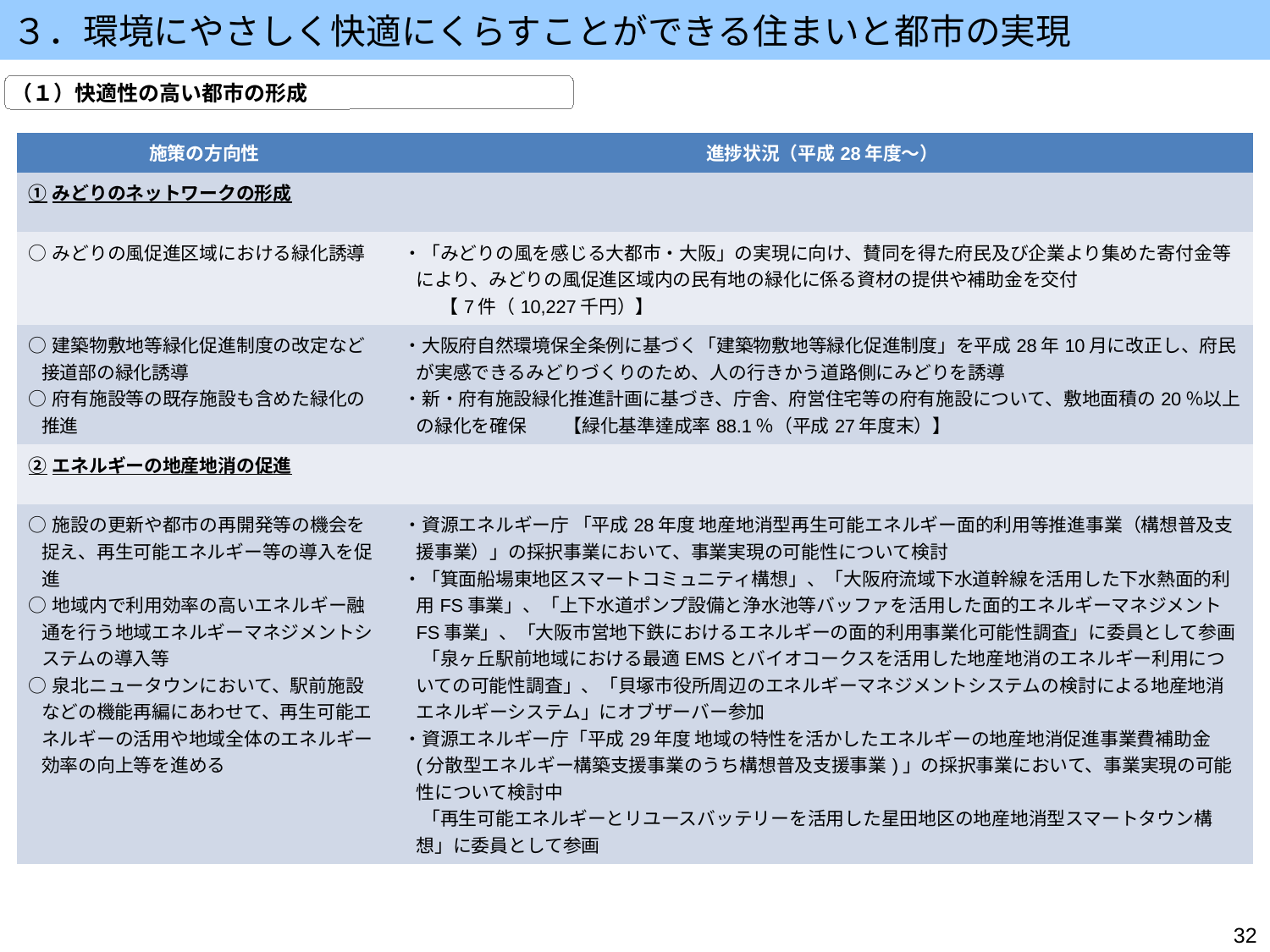

３．環境にやさしく快適にくらすことができる住まいと都市の実現
（１）快適性の高い都市の形成
| 施策の方向性 | 進捗状況（平成28年度～） |
| --- | --- |
| ①みどりのネットワークの形成 |  |
| ○みどりの風促進区域における緑化誘導 | ・「みどりの風を感じる大都市・大阪」の実現に向け、賛同を得た府民及び企業より集めた寄付金等により、みどりの風促進区域内の民有地の緑化に係る資材の提供や補助金を交付 　　【7件（10,227千円）】 |
| ○建築物敷地等緑化促進制度の改定など接道部の緑化誘導 ○府有施設等の既存施設も含めた緑化の推進 | ・大阪府自然環境保全条例に基づく「建築物敷地等緑化促進制度」を平成28年10月に改正し、府民が実感できるみどりづくりのため、人の行きかう道路側にみどりを誘導 ・新・府有施設緑化推進計画に基づき、庁舎、府営住宅等の府有施設について、敷地面積の20％以上の緑化を確保　　【緑化基準達成率88.1％（平成27年度末）】 |
| ②エネルギーの地産地消の促進 |  |
| ○施設の更新や都市の再開発等の機会を捉え、再生可能エネルギー等の導入を促進 ○地域内で利用効率の高いエネルギー融通を行う地域エネルギーマネジメントシステムの導入等 ○泉北ニュータウンにおいて、駅前施設などの機能再編にあわせて、再生可能エネルギーの活用や地域全体のエネルギー効率の向上等を進める | ・資源エネルギー庁 「平成28年度 地産地消型再生可能エネルギー面的利用等推進事業（構想普及支援事業）」の採択事業において、事業実現の可能性について検討 ・「箕面船場東地区スマートコミュニティ構想」、「大阪府流域下水道幹線を活用した下水熱面的利用FS事業」、「上下水道ポンプ設備と浄水池等バッファを活用した面的エネルギーマネジメントFS事業」、「大阪市営地下鉄におけるエネルギーの面的利用事業化可能性調査」に委員として参画 　「泉ヶ丘駅前地域における最適EMSとバイオコークスを活用した地産地消のエネルギー利用についての可能性調査」、「貝塚市役所周辺のエネルギーマネジメントシステムの検討による地産地消エネルギーシステム」にオブザーバー参加 ・資源エネルギー庁「平成29年度 地域の特性を活かしたエネルギーの地産地消促進事業費補助金(分散型エネルギー構築支援事業のうち構想普及支援事業)」の採択事業において、事業実現の可能性について検討中 　「再生可能エネルギーとリユースバッテリーを活用した星田地区の地産地消型スマートタウン構想」に委員として参画 |
32